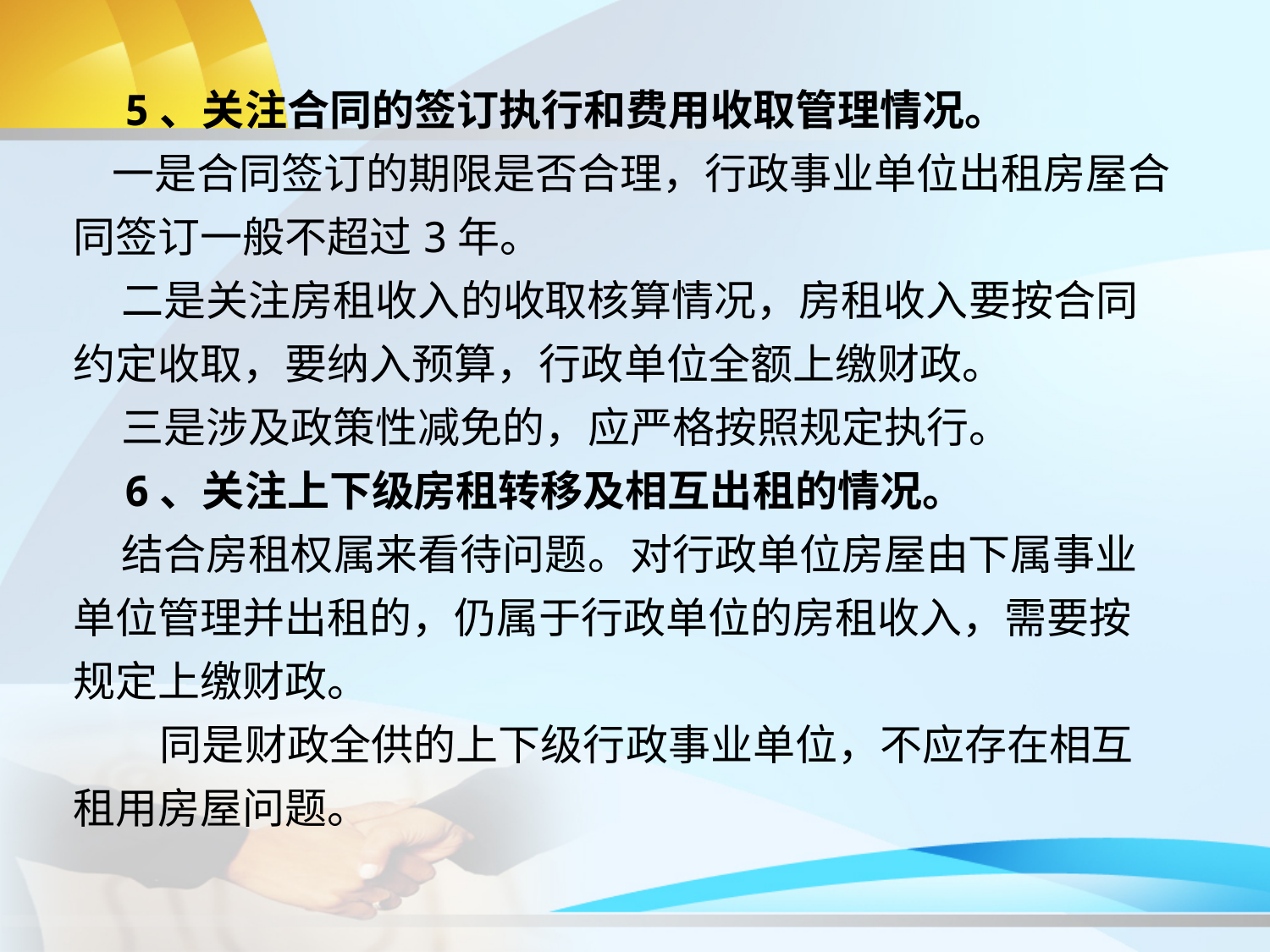

5、关注合同的签订执行和费用收取管理情况。
   一是合同签订的期限是否合理，行政事业单位出租房屋合同签订一般不超过3年。
    二是关注房租收入的收取核算情况，房租收入要按合同约定收取，要纳入预算，行政单位全额上缴财政。
    三是涉及政策性减免的，应严格按照规定执行。
  6、关注上下级房租转移及相互出租的情况。
    结合房租权属来看待问题。对行政单位房屋由下属事业单位管理并出租的，仍属于行政单位的房租收入，需要按规定上缴财政。
        同是财政全供的上下级行政事业单位，不应存在相互租用房屋问题。